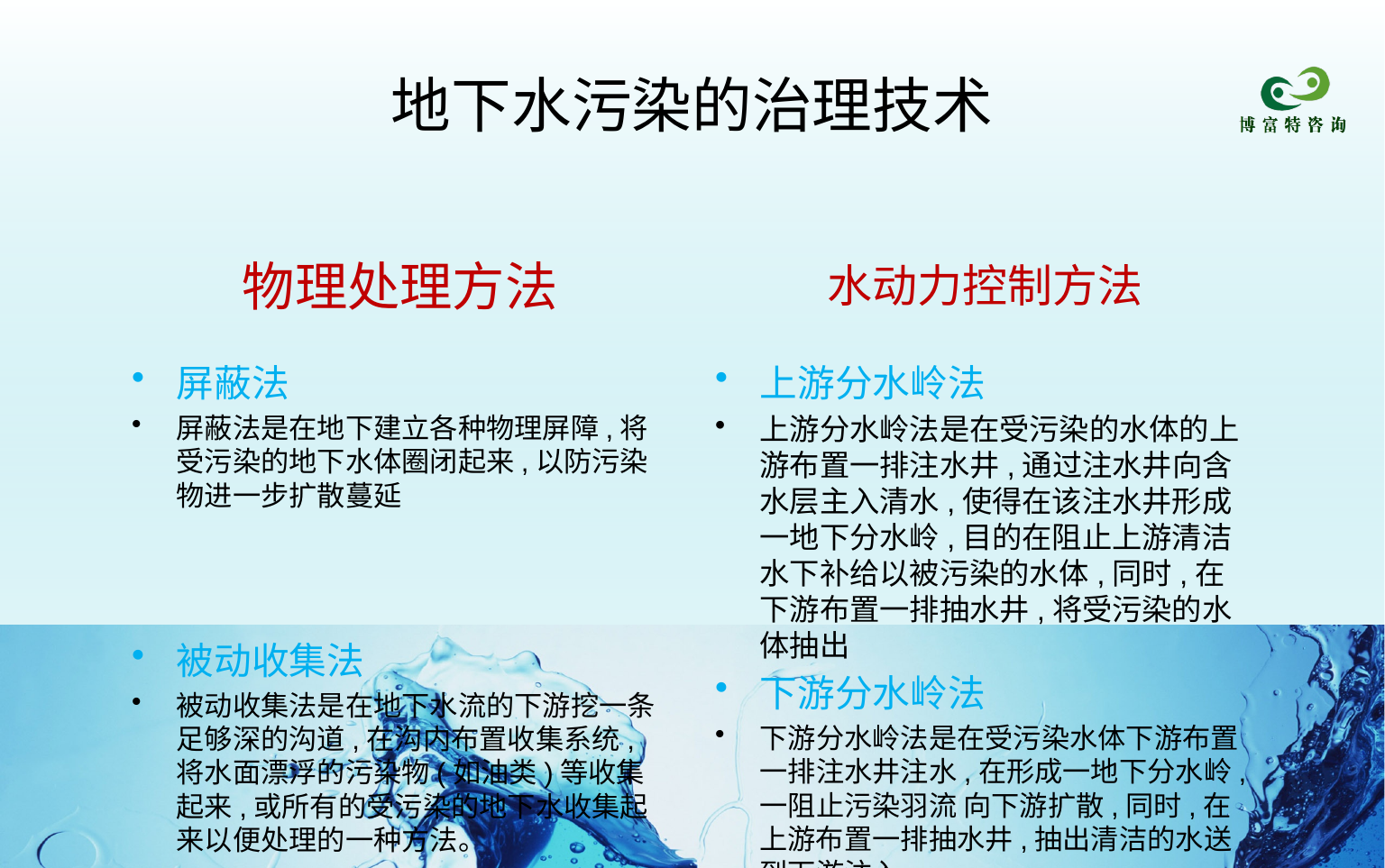

# 地下水污染的治理技术

物理处理方法
水动力控制方法
屏蔽法
屏蔽法是在地下建立各种物理屏障,将受污染的地下水体圈闭起来,以防污染物进一步扩散蔓延

被动收集法
被动收集法是在地下水流的下游挖一条足够深的沟道,在沟内布置收集系统,将水面漂浮的污染物(如油类)等收集起来,或所有的受污染的地下水收集起来以便处理的一种方法。
上游分水岭法
上游分水岭法是在受污染的水体的上游布置一排注水井,通过注水井向含水层主入清水,使得在该注水井形成一地下分水岭,目的在阻止上游清洁水下补给以被污染的水体,同时,在下游布置一排抽水井,将受污染的水体抽出
下游分水岭法
下游分水岭法是在受污染水体下游布置一排注水井注水,在形成一地下分水岭,一阻止污染羽流 向下游扩散,同时,在上游布置一排抽水井,抽出清洁的水送到下游注入